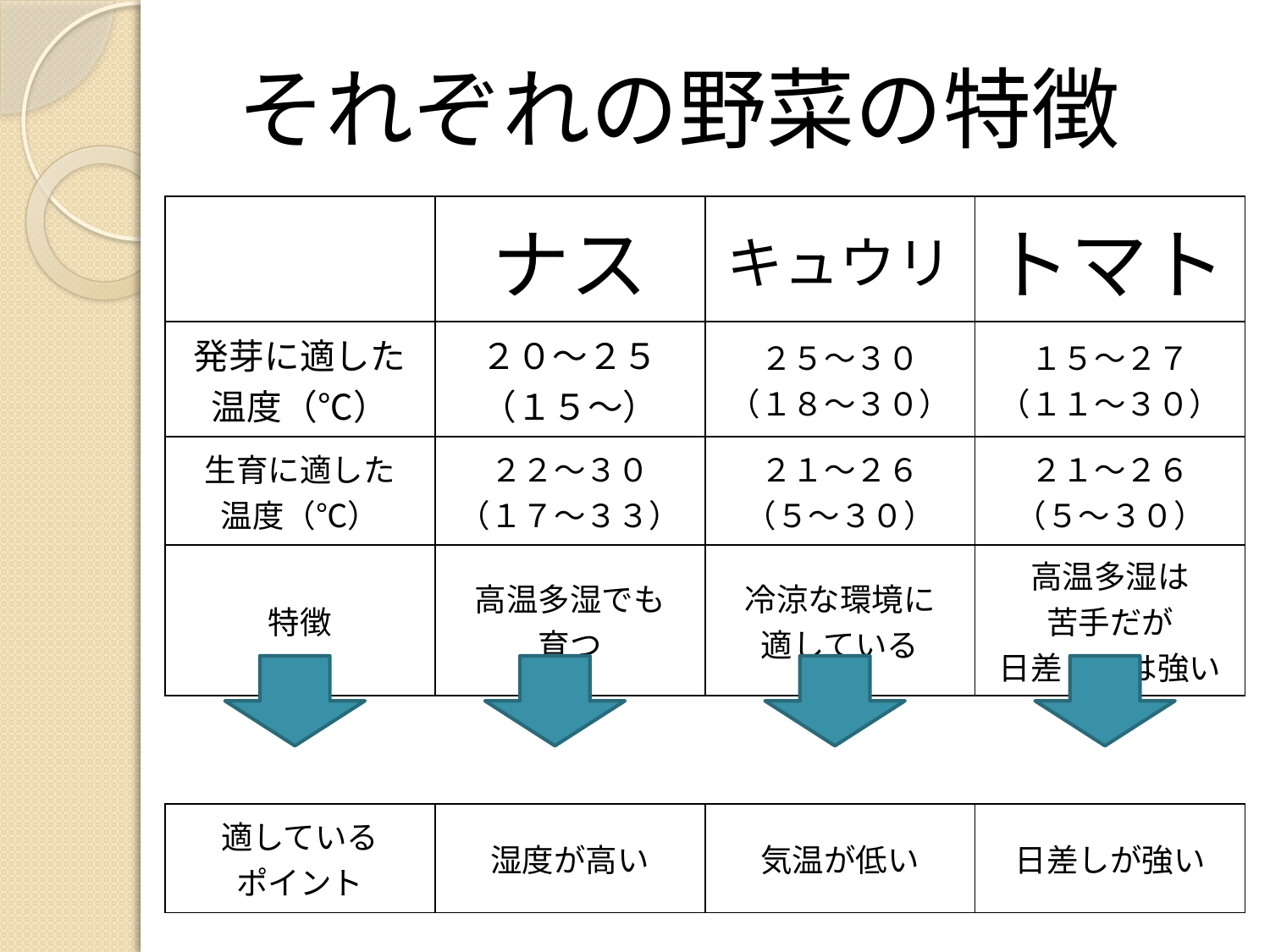

それぞれの野菜の特徴
|  | ナス | キュウリ | トマト |
| --- | --- | --- | --- |
| 発芽に適した温度（℃） | ２０～２５ （１５～） | ２５～３０ （１８～３０） | １５～２７ （１１～３０） |
| 生育に適した 温度（℃） | ２２～３０ （１７～３３） | ２１～２６ （５～３０） | ２１～２６ （５～３０） |
| 特徴 | 高温多湿でも 育つ | 冷涼な環境に 適している | 高温多湿は 苦手だが 日差しには強い |
|  |  |  |  |
| 適している ポイント | 湿度が高い | 気温が低い | 日差しが強い |